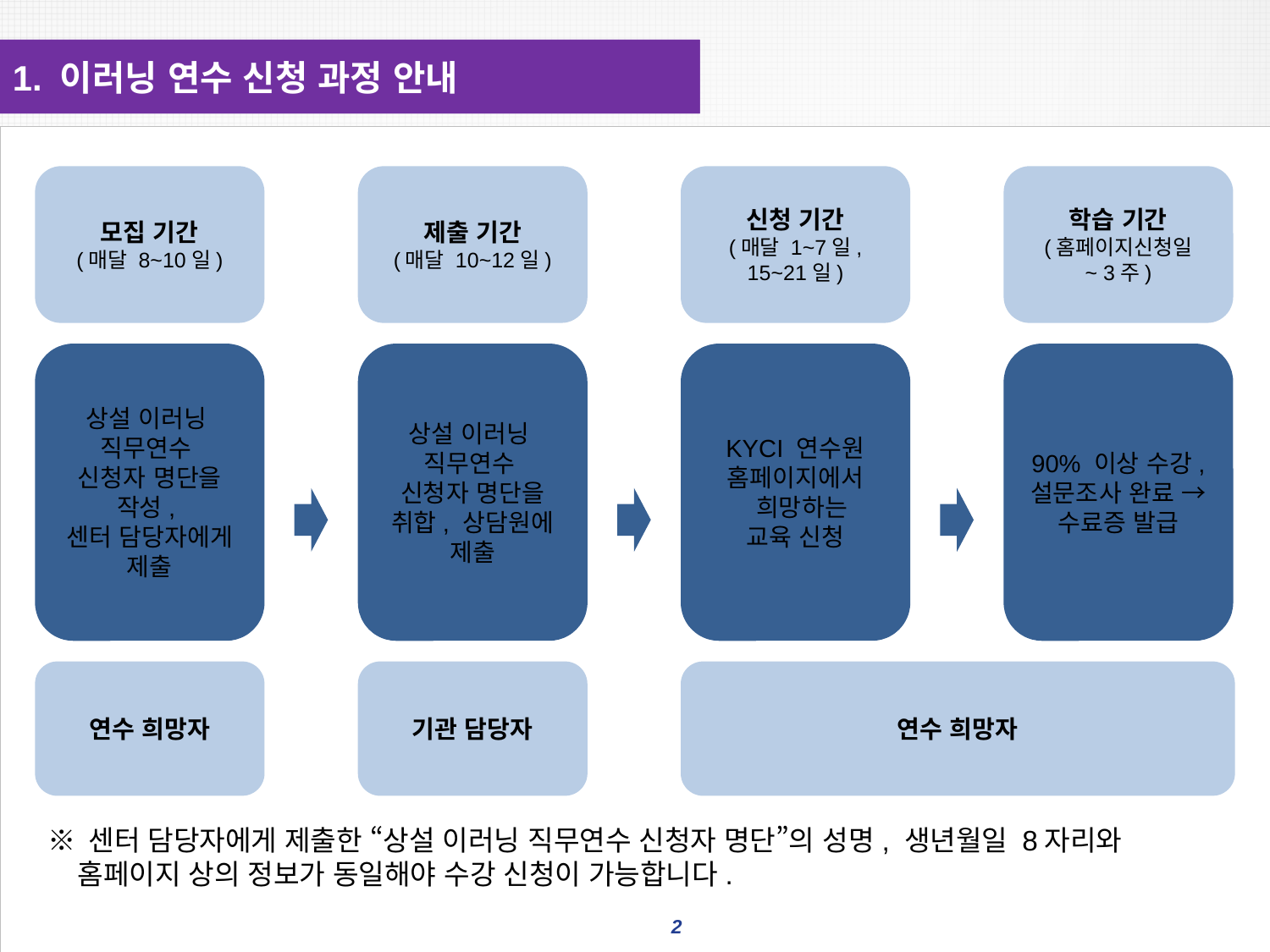

1. 이러닝 연수 신청 과정 안내
모집 기간
(매달 8~10일)
제출 기간
(매달 10~12일)
신청 기간
(매달 1~7일, 15~21일)
학습 기간
(홈페이지신청일
~ 3주)
상설 이러닝
직무연수
신청자 명단을 작성,
센터 담당자에게 제출
상설 이러닝
직무연수
신청자 명단을 취합, 상담원에 제출
KYCI 연수원
홈페이지에서
 희망하는
교육 신청
90% 이상 수강, 설문조사 완료 → 수료증 발급

연수 희망자
기관 담당자
연수 희망자
※ 센터 담당자에게 제출한 “상설 이러닝 직무연수 신청자 명단”의 성명, 생년월일 8자리와
   홈페이지 상의 정보가 동일해야 수강 신청이 가능합니다.